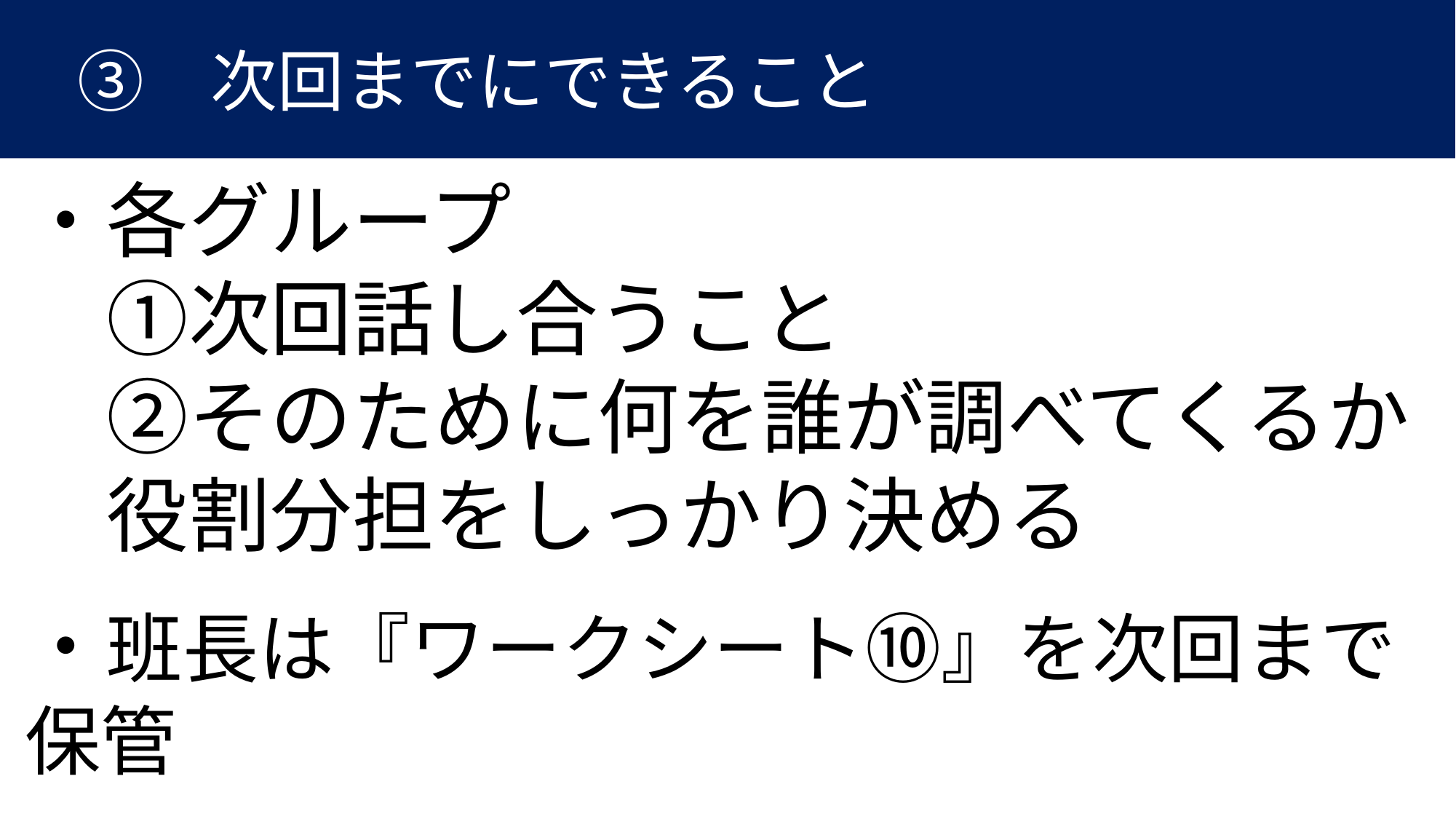

③　次回までにできること
・各グループ
　①次回話し合うこと
　②そのために何を誰が調べてくるか
　役割分担をしっかり決める

・班長は『ワークシート⑩』を次回まで保管